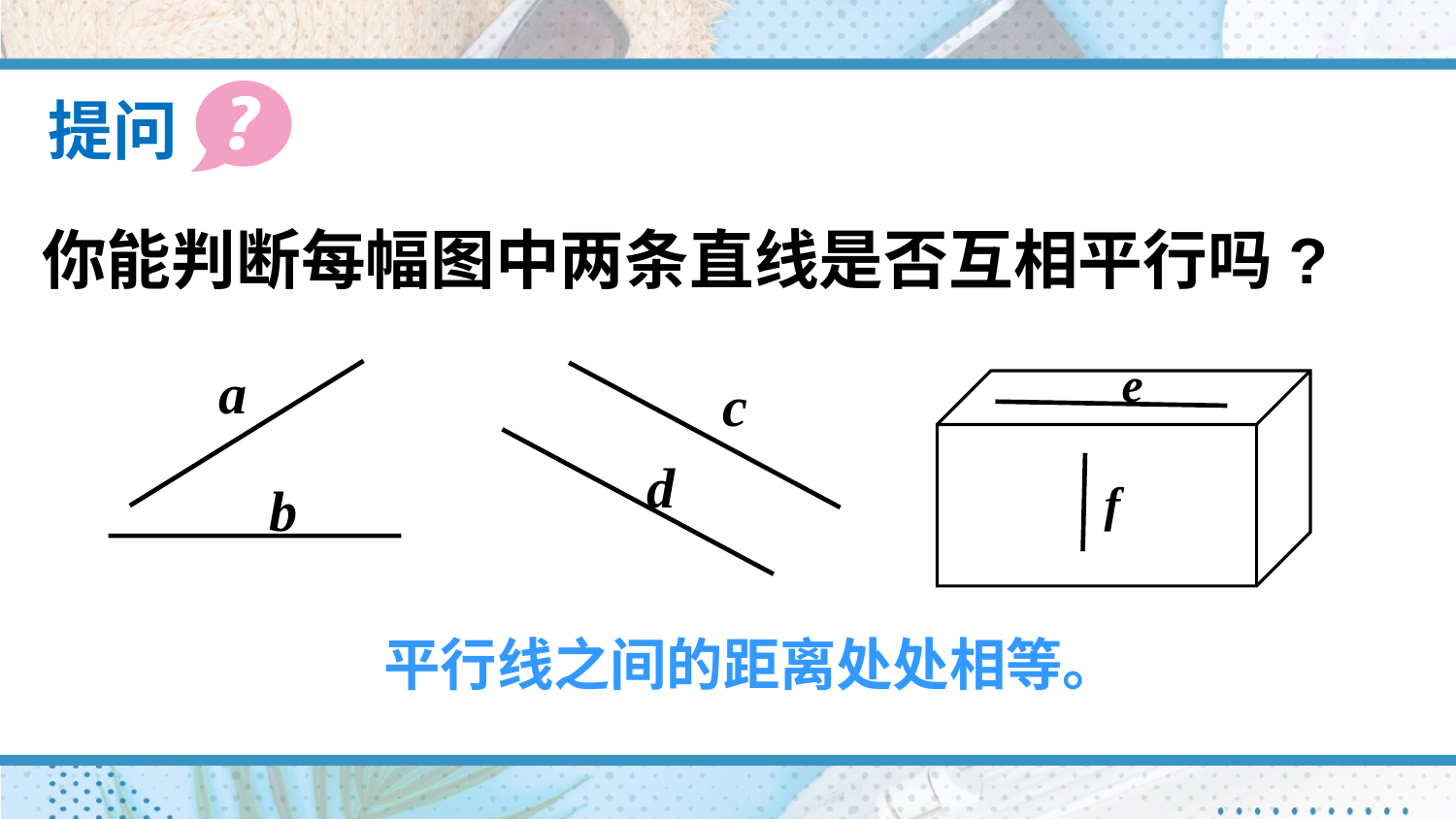

提问
你能判断每幅图中两条直线是否互相平行吗?
e

f
a

b

c

d
平行线之间的距离处处相等。